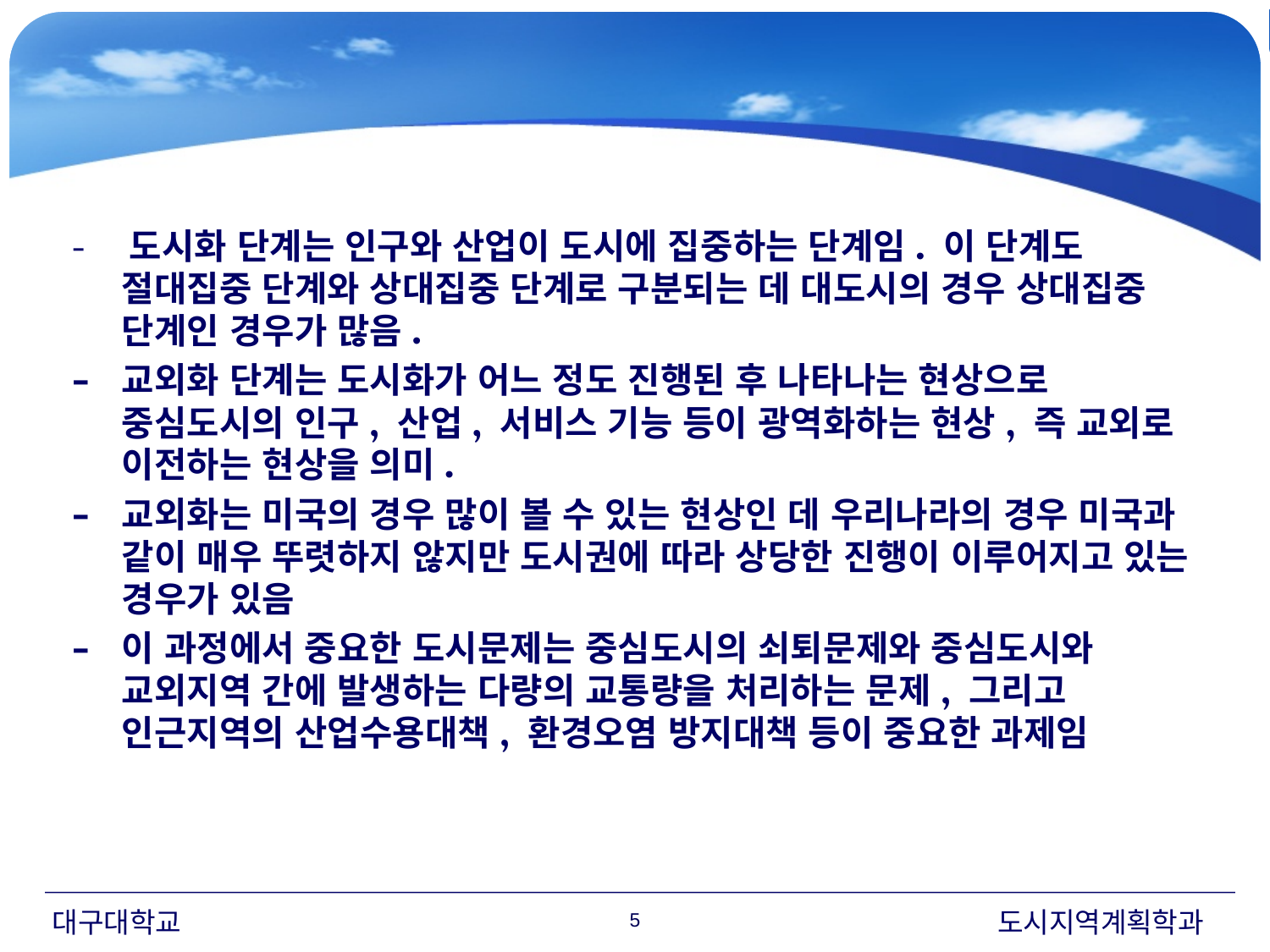

-    도시화 단계는 인구와 산업이 도시에 집중하는 단계임. 이 단계도 절대집중 단계와 상대집중 단계로 구분되는 데 대도시의 경우 상대집중 단계인 경우가 많음.
교외화 단계는 도시화가 어느 정도 진행된 후 나타나는 현상으로 중심도시의 인구, 산업, 서비스 기능 등이 광역화하는 현상, 즉 교외로 이전하는 현상을 의미.
교외화는 미국의 경우 많이 볼 수 있는 현상인 데 우리나라의 경우 미국과 같이 매우 뚜렷하지 않지만 도시권에 따라 상당한 진행이 이루어지고 있는 경우가 있음
이 과정에서 중요한 도시문제는 중심도시의 쇠퇴문제와 중심도시와 교외지역 간에 발생하는 다량의 교통량을 처리하는 문제, 그리고 인근지역의 산업수용대책, 환경오염 방지대책 등이 중요한 과제임